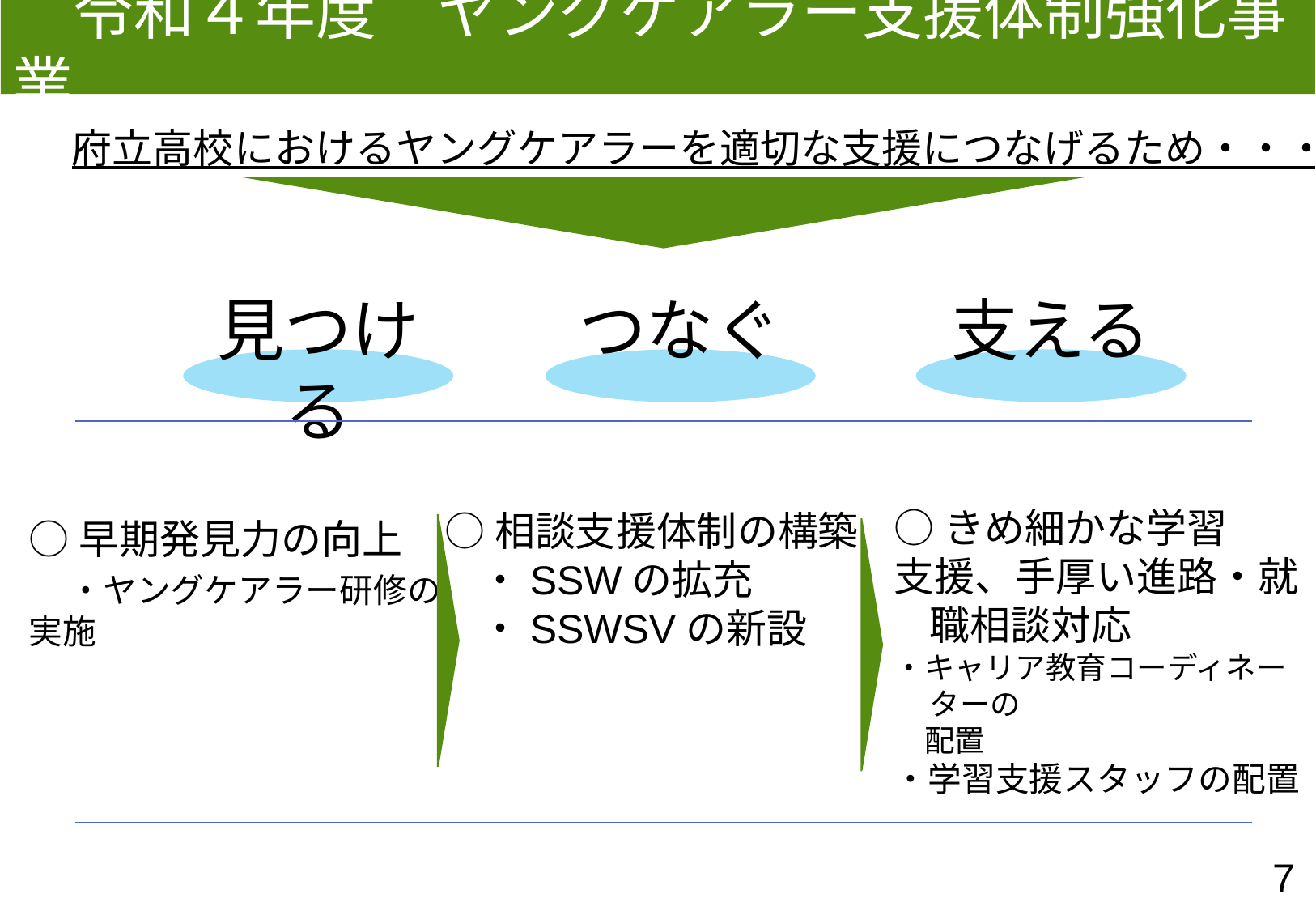

令和４年度　ヤングケアラー支援体制強化事業
府立高校におけるヤングケアラーを適切な支援につなげるため・・・

見つける
つなぐ
支える

○きめ細かな学習
支援、手厚い進路・就職相談対応
・キャリア教育コーディネーターの
　配置
・学習支援スタッフの配置
○相談支援体制の構築
・SSWの拡充
・SSWSVの新設
○早期発見力の向上
　・ヤングケアラー研修の実施

7